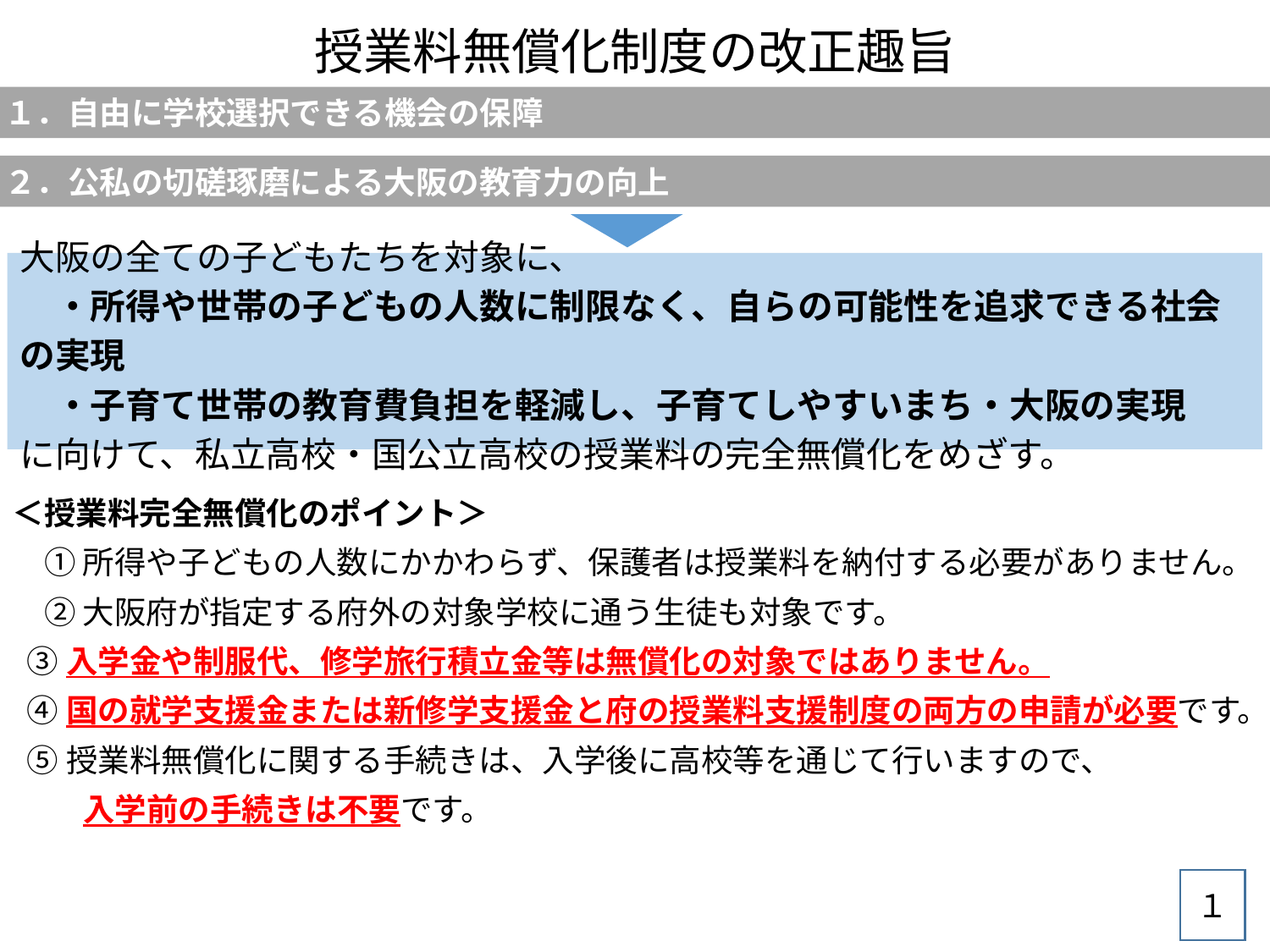

授業料無償化制度の改正趣旨
１．自由に学校選択できる機会の保障

大阪の全ての子どもたちを対象に、
　・所得や世帯の子どもの人数に制限なく、自らの可能性を追求できる社会の実現
　・子育て世帯の教育費負担を軽減し、子育てしやすいまち・大阪の実現
に向けて、私立高校・国公立高校の授業料の完全無償化をめざす。

２．公私の切磋琢磨による大阪の教育力の向上
＜授業料完全無償化のポイント＞
　① 所得や子どもの人数にかかわらず、保護者は授業料を納付する必要がありません。
　② 大阪府が指定する府外の対象学校に通う生徒も対象です。
  ③入学金や制服代、修学旅行積立金等は無償化の対象ではありません。
  ④国の就学支援金または新修学支援金と府の授業料支援制度の両方の申請が必要です。
  ⑤授業料無償化に関する手続きは、入学後に高校等を通じて行いますので、
　 　入学前の手続きは不要です。

１